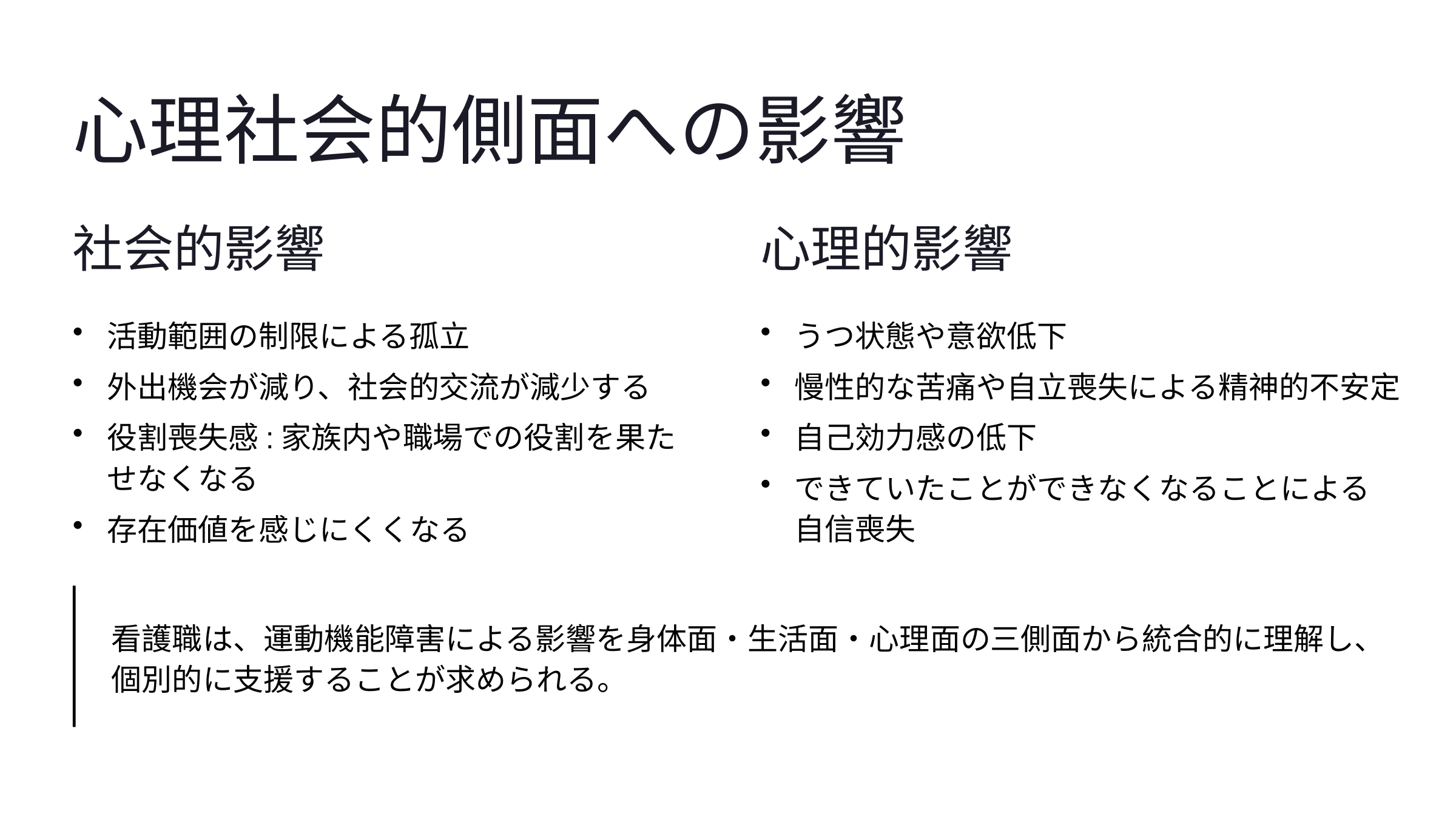

心理社会的側面への影響
社会的影響
心理的影響
活動範囲の制限による孤立
うつ状態や意欲低下
外出機会が減り、社会的交流が減少する
慢性的な苦痛や自立喪失による精神的不安定
役割喪失感:家族内や職場での役割を果たせなくなる
自己効力感の低下
できていたことができなくなることによる自信喪失
存在価値を感じにくくなる

看護職は、運動機能障害による影響を身体面・生活面・心理面の三側面から統合的に理解し、個別的に支援することが求められる。